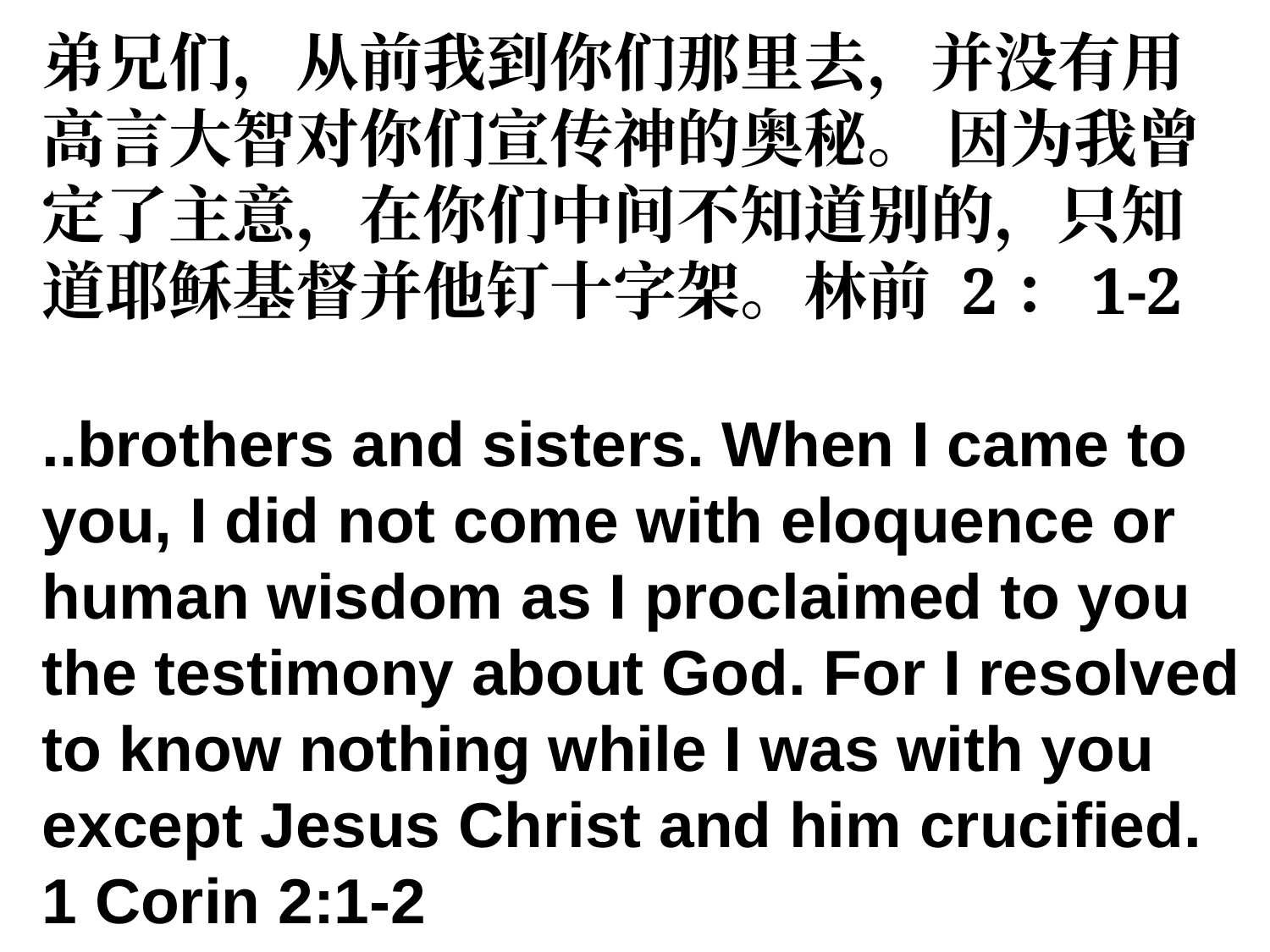

弟兄们，从前我到你们那里去，并没有用高言大智对你们宣传神的奥秘。 因为我曾定了主意，在你们中间不知道别的，只知道耶稣基督并他钉十字架。林前 2：1-2

..brothers and sisters. When I came to you, I did not come with eloquence or human wisdom as I proclaimed to you the testimony about God. For I resolved to know nothing while I was with you except Jesus Christ and him crucified.
1 Corin 2:1-2